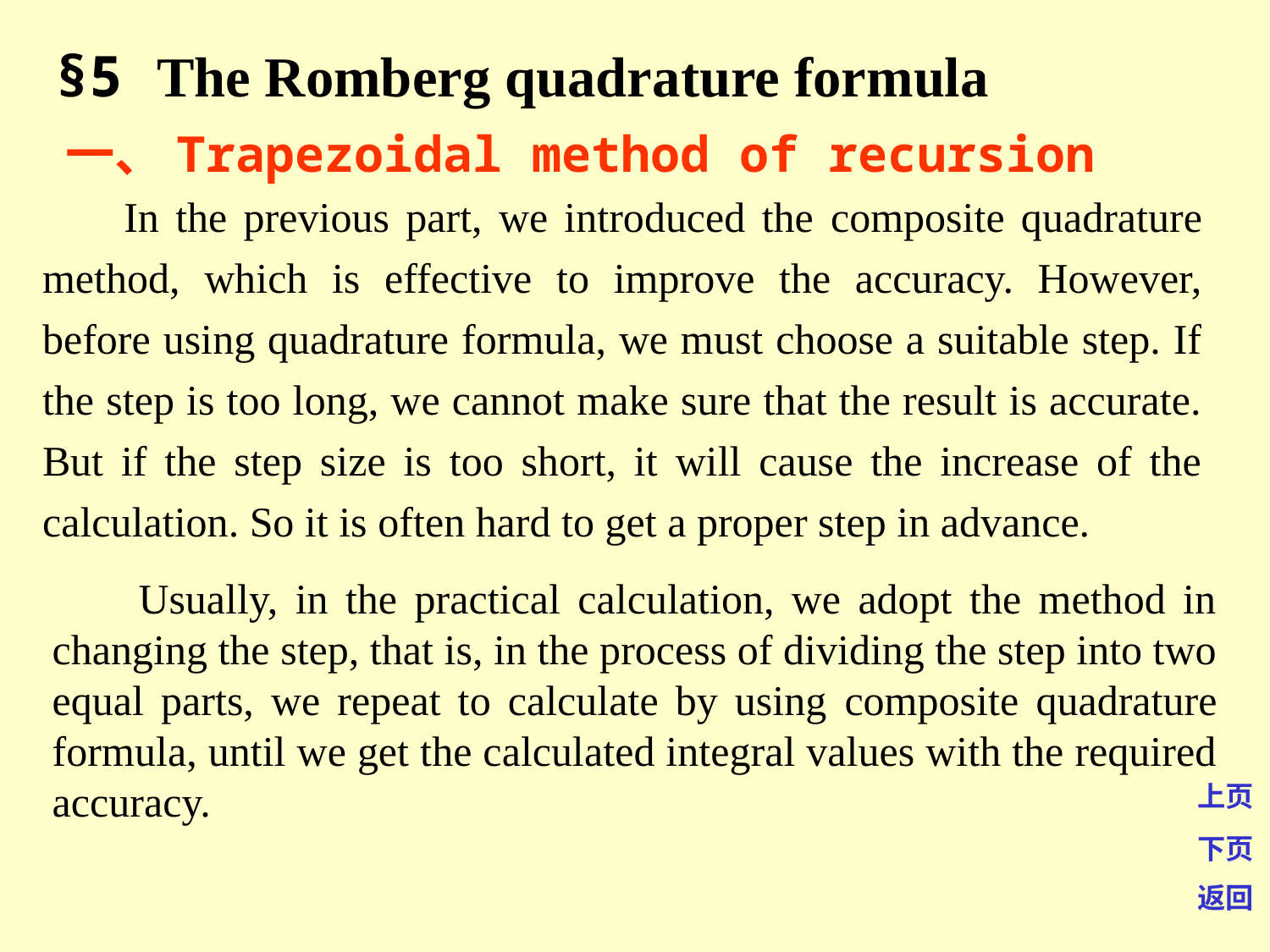

§5 The Romberg quadrature formula
一、Trapezoidal method of recursion
     In the previous part, we introduced the composite quadrature method, which is effective to improve the accuracy. However, before using quadrature formula, we must choose a suitable step. If the step is too long, we cannot make sure that the result is accurate. But if the step size is too short, it will cause the increase of the calculation. So it is often hard to get a proper step in advance.

     Usually, in the practical calculation, we adopt the method in changing the step, that is, in the process of dividing the step into two equal parts, we repeat to calculate by using composite quadrature formula, until we get the calculated integral values with the required accuracy.